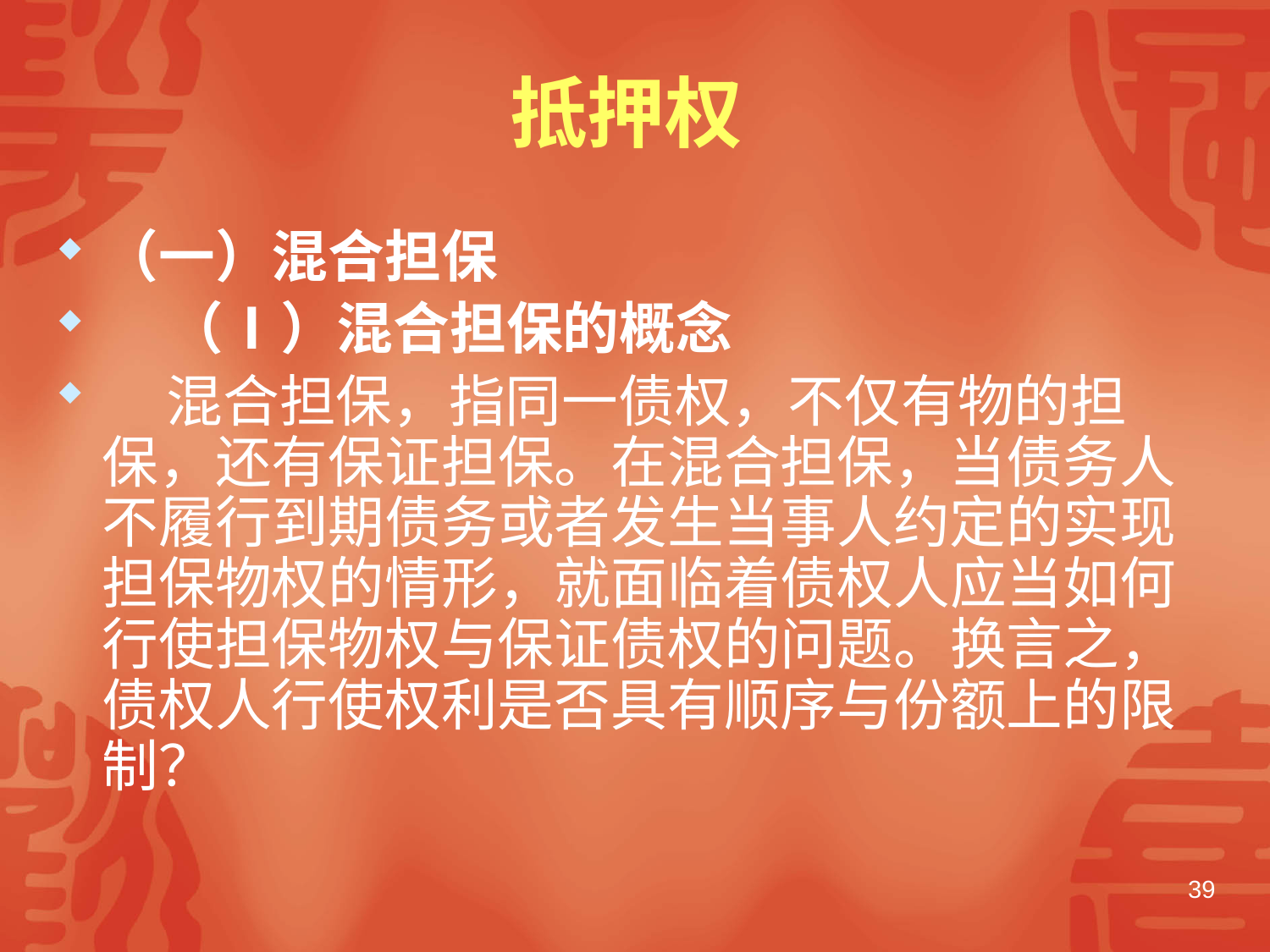

# 抵押权
（一）混合担保
    （Ⅰ）混合担保的概念
    混合担保，指同一债权，不仅有物的担保，还有保证担保。在混合担保，当债务人不履行到期债务或者发生当事人约定的实现担保物权的情形，就面临着债权人应当如何行使担保物权与保证债权的问题。换言之，债权人行使权利是否具有顺序与份额上的限制？

39